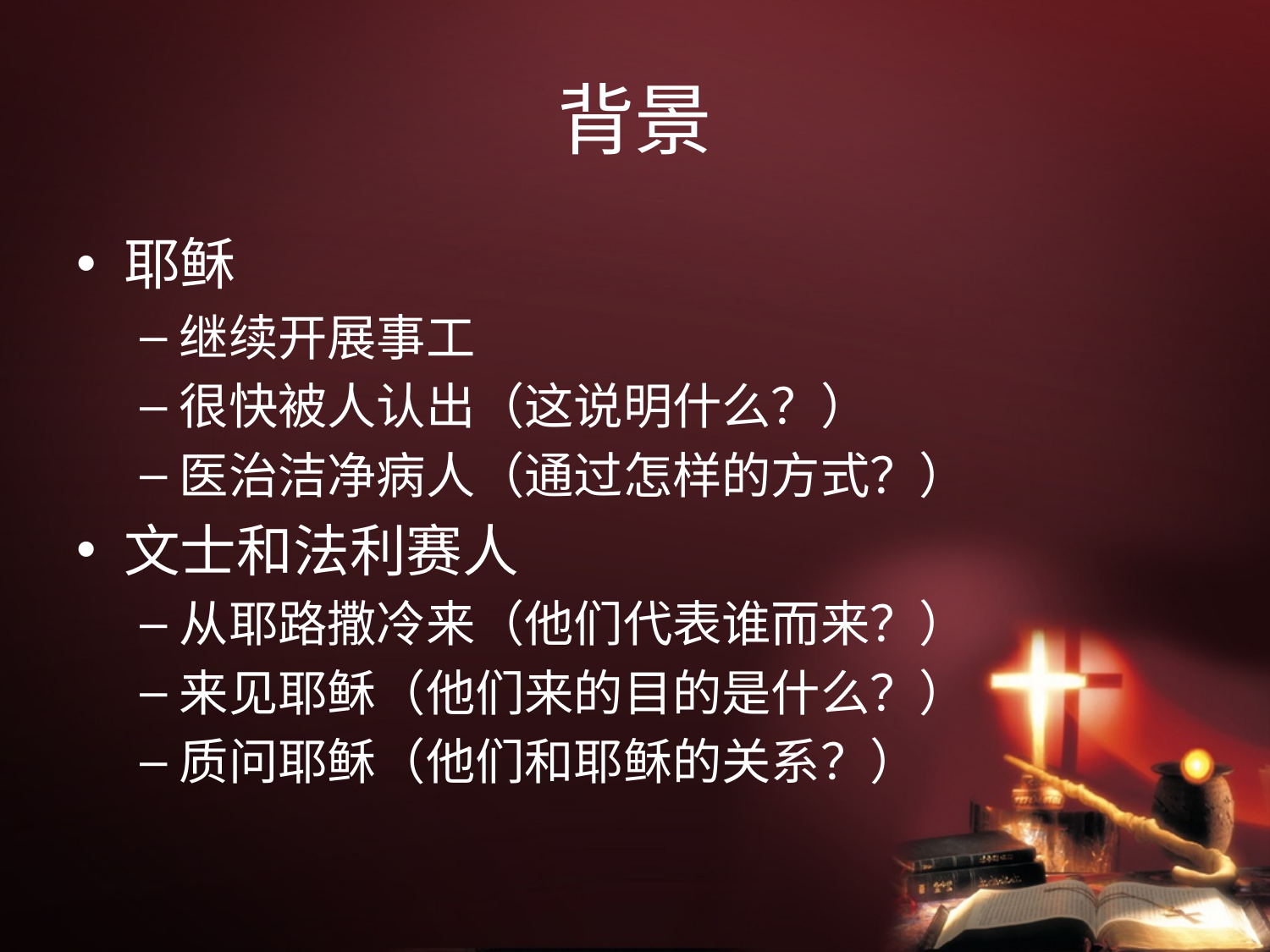

# 背景
耶稣
继续开展事工
很快被人认出（这说明什么？）
医治洁净病人（通过怎样的方式？）
文士和法利赛人
从耶路撒冷来（他们代表谁而来？）
来见耶稣（他们来的目的是什么？）
质问耶稣（他们和耶稣的关系？）